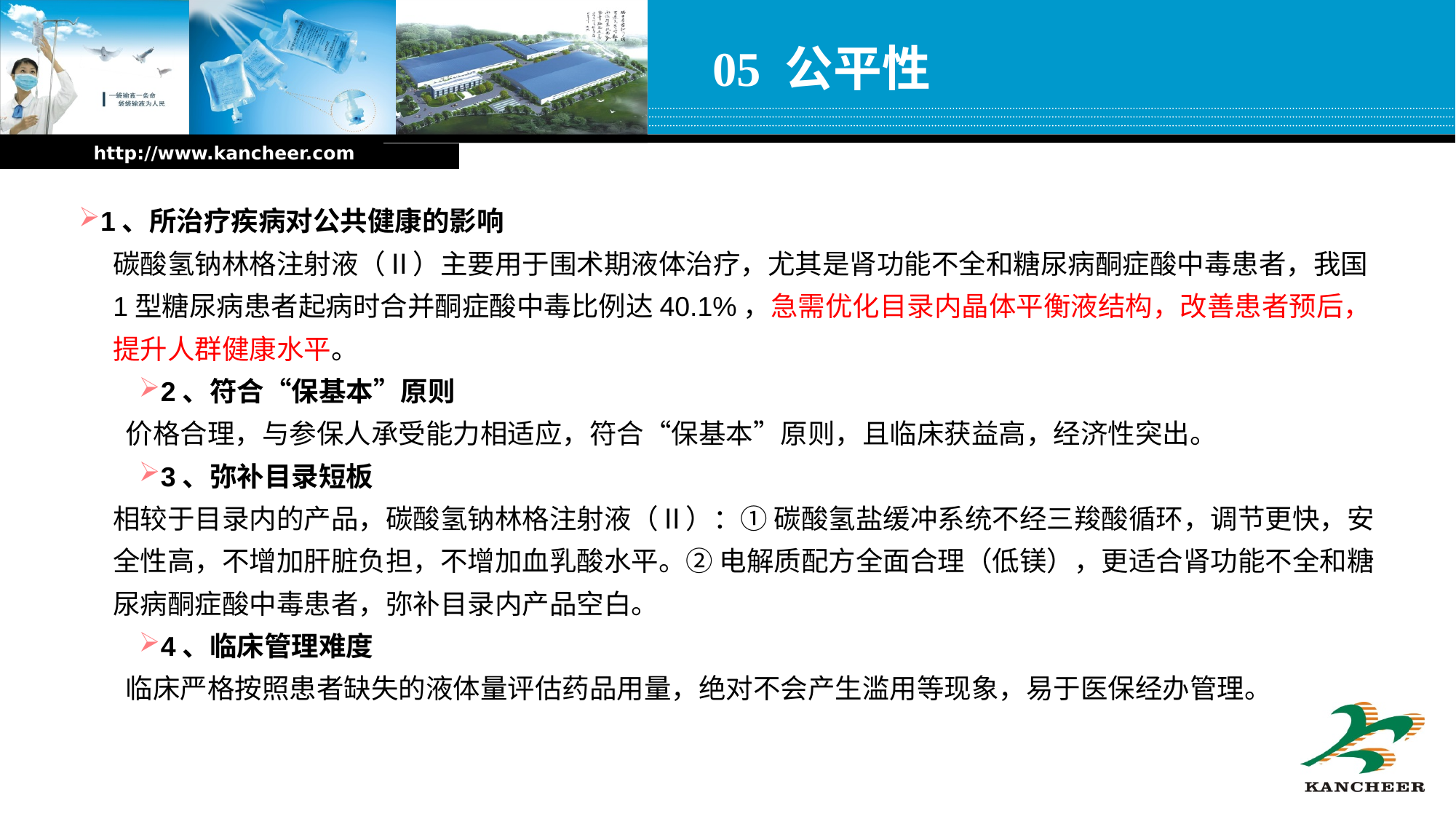

05 公平性
http://www.kancheer.com
1、所治疗疾病对公共健康的影响
碳酸氢钠林格注射液（Ⅱ）主要用于围术期液体治疗，尤其是肾功能不全和糖尿病酮症酸中毒患者，我国1型糖尿病患者起病时合并酮症酸中毒比例达40.1%，急需优化目录内晶体平衡液结构，改善患者预后，提升人群健康水平。
2、符合“保基本”原则
 价格合理，与参保⼈承受能⼒相适应，符合“保基本”原则，且临床获益高，经济性突出。
3、弥补目录短板
相较于目录内的产品，碳酸氢钠林格注射液（Ⅱ）：① 碳酸氢盐缓冲系统不经三羧酸循环，调节更快，安全性高，不增加肝脏负担，不增加血乳酸水平。② 电解质配方全面合理（低镁），更适合肾功能不全和糖尿病酮症酸中毒患者，弥补目录内产品空白。
4、临床管理难度
 临床严格按照患者缺失的液体量评估药品用量，绝对不会产生滥用等现象，易于医保经办管理。